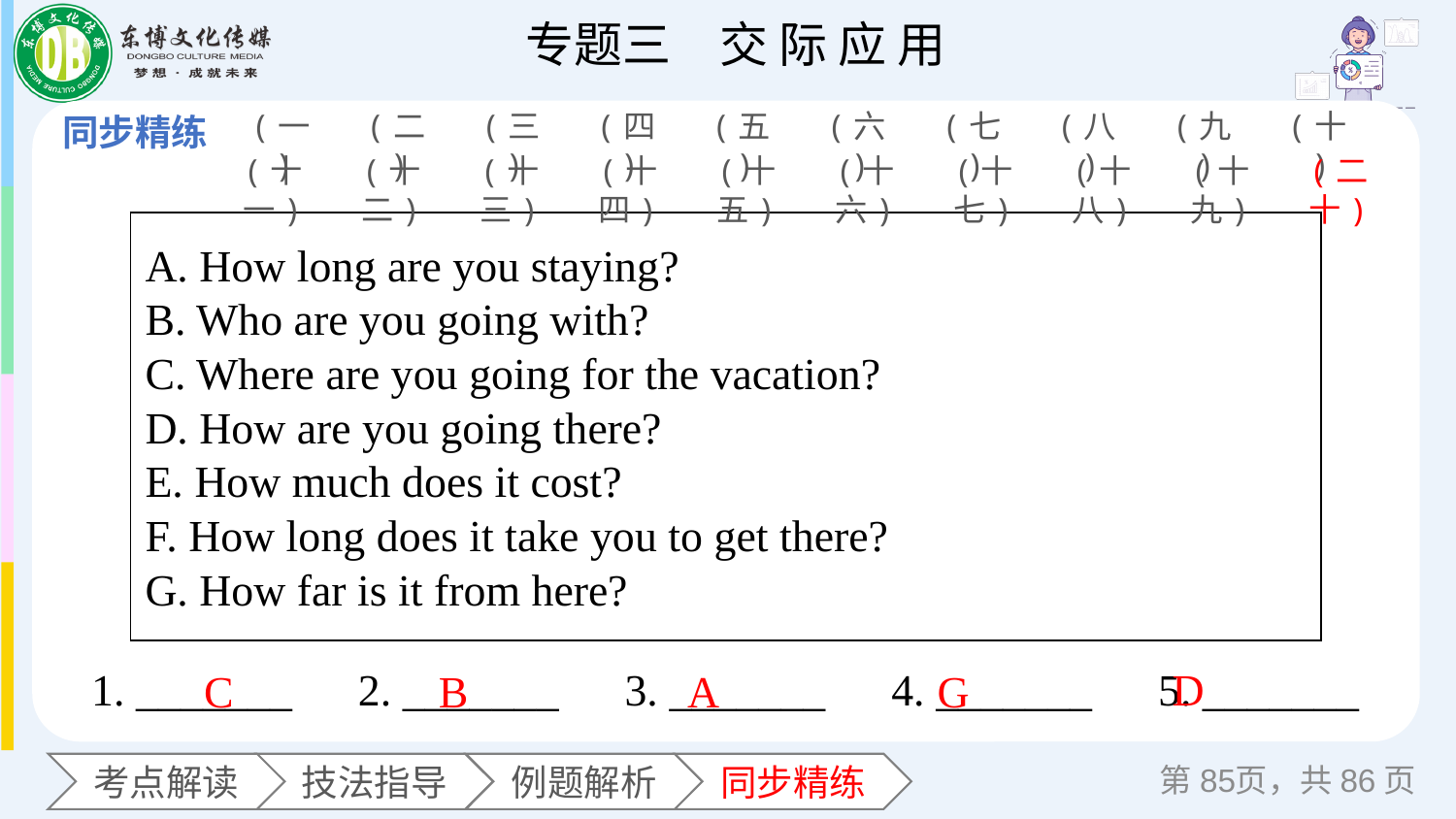

(一)
(二)
(三)
(四)
(五)
(六)
(七)
(八)
(九)
(十)
(十一)
(十二)
(十三)
(十四)
(十五)
(十六)
(十七)
(十八)
(十九)
(二十)
| A. How long are you staying? B. Who are you going with? C. Where are you going for the vacation? D. How are you going there? E. How much does it cost? F. How long does it take you to get there? G. How far is it from here? |
| --- |
1. _______　2. _______　3. _______　4. _______　5. _______
D
C
B
A
G
第85页，共86页